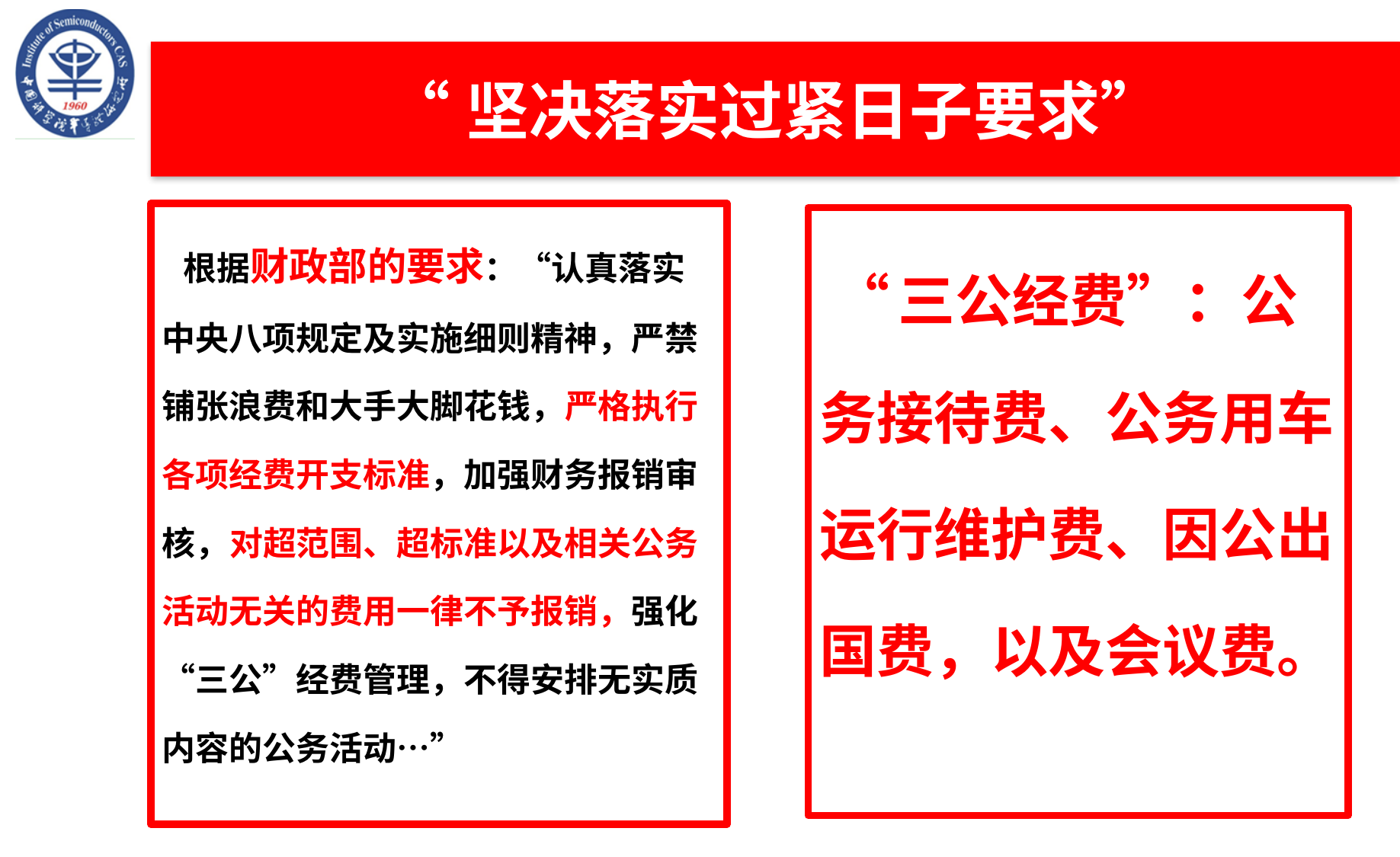

“坚决落实过紧日子要求”
    根据财政部的要求：“认真落实中央八项规定及实施细则精神，严禁铺张浪费和大手大脚花钱，严格执行各项经费开支标准，加强财务报销审核，对超范围、超标准以及相关公务活动无关的费用一律不予报销，强化“三公”经费管理，不得安排无实质内容的公务活动…”
 “三公经费”：公务接待费、公务用车运行维护费、因公出国费，以及会议费。